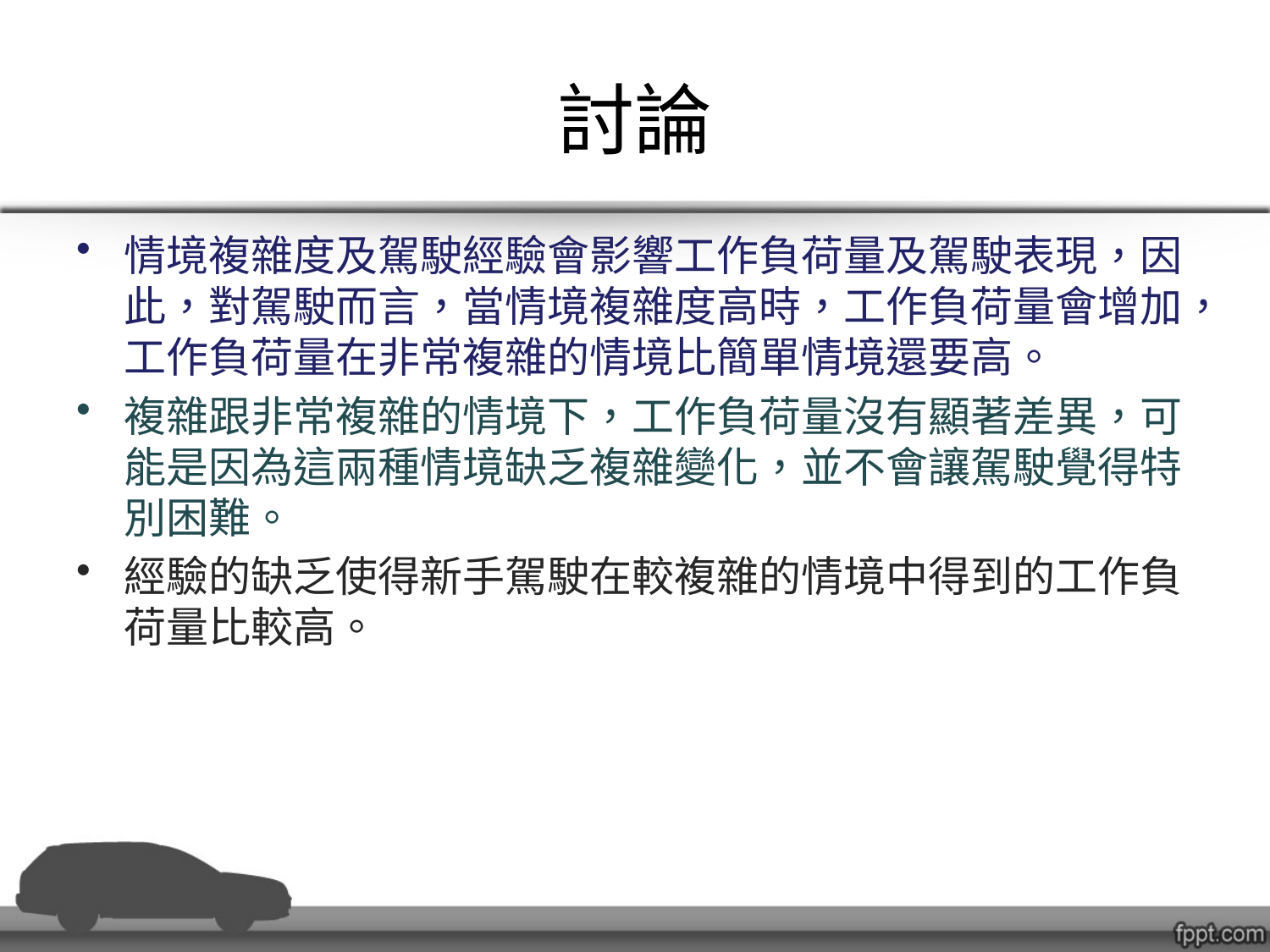

# 討論
情境複雜度及駕駛經驗會影響工作負荷量及駕駛表現，因此，對駕駛而言，當情境複雜度高時，工作負荷量會增加，工作負荷量在非常複雜的情境比簡單情境還要高。
複雜跟非常複雜的情境下，工作負荷量沒有顯著差異，可能是因為這兩種情境缺乏複雜變化，並不會讓駕駛覺得特別困難。
經驗的缺乏使得新手駕駛在較複雜的情境中得到的工作負荷量比較高。